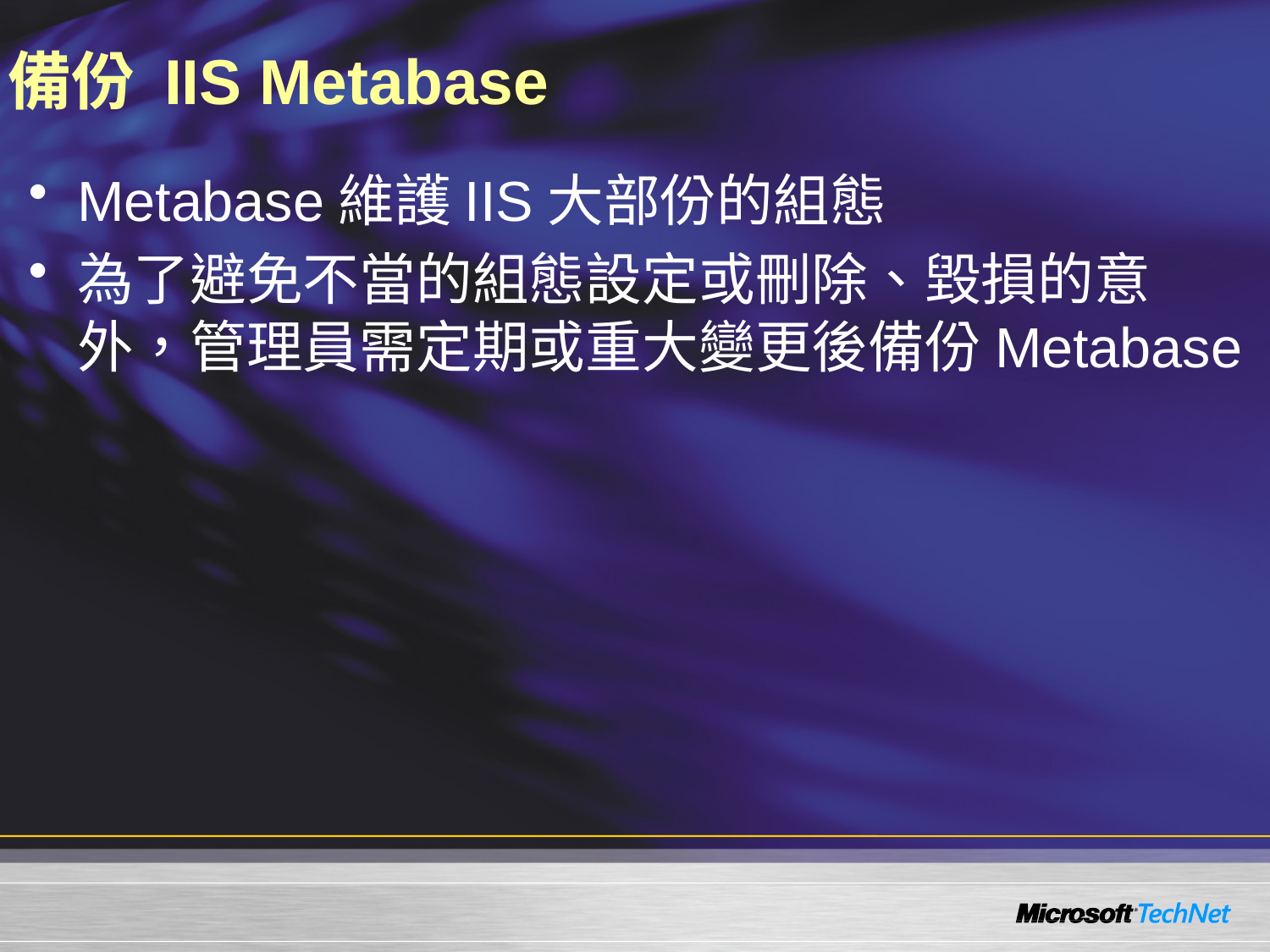

# 備份 IIS Metabase
Metabase維護IIS大部份的組態
為了避免不當的組態設定或刪除、毀損的意外，管理員需定期或重大變更後備份Metabase